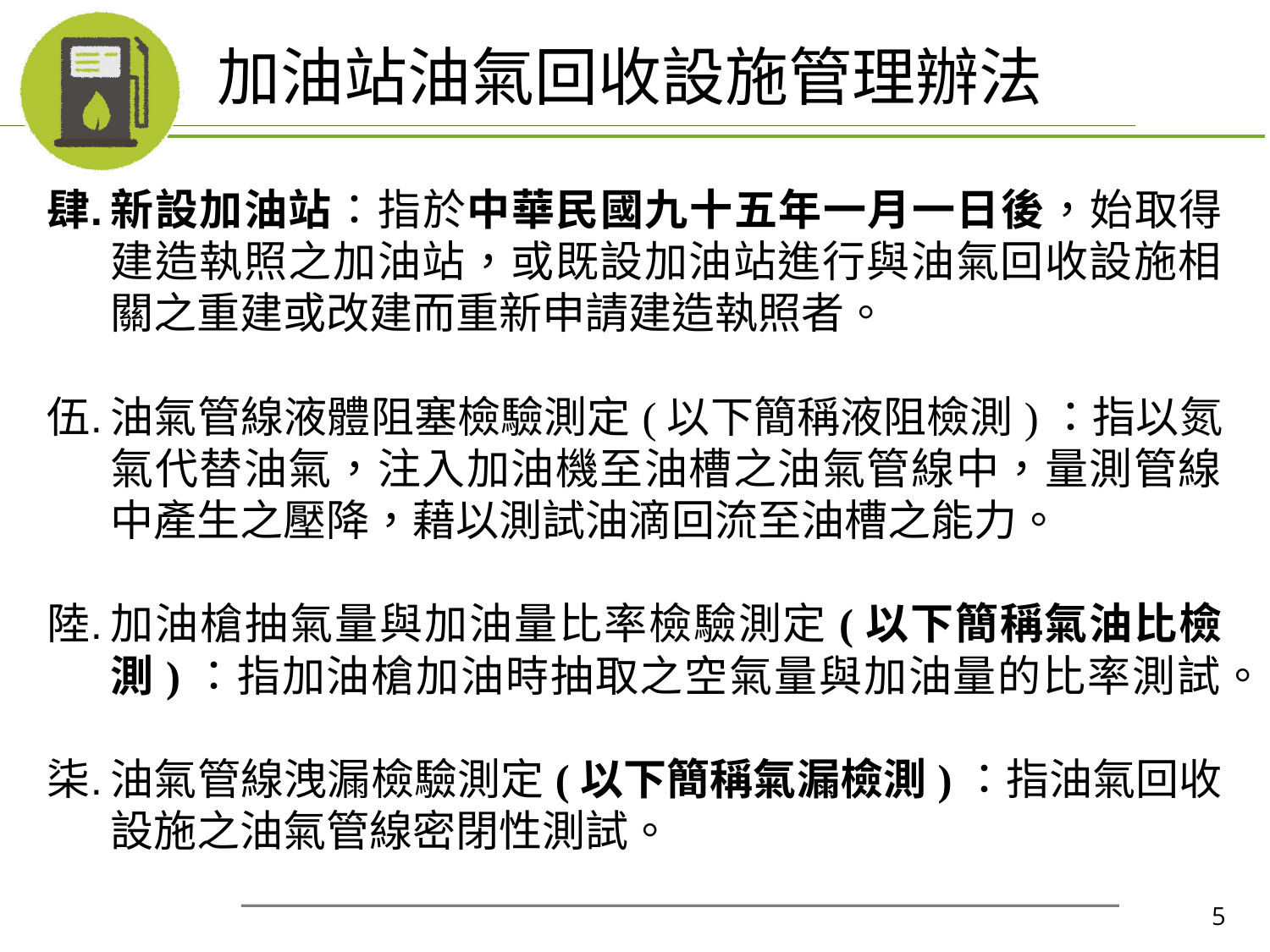

加油站油氣回收設施管理辦法
新設加油站：指於中華民國九十五年一月一日後，始取得建造執照之加油站，或既設加油站進行與油氣回收設施相關之重建或改建而重新申請建造執照者。

油氣管線液體阻塞檢驗測定(以下簡稱液阻檢測)：指以氮氣代替油氣，注入加油機至油槽之油氣管線中，量測管線中產生之壓降，藉以測試油滴回流至油槽之能力。

加油槍抽氣量與加油量比率檢驗測定(以下簡稱氣油比檢測)：指加油槍加油時抽取之空氣量與加油量的比率測試。

油氣管線洩漏檢驗測定(以下簡稱氣漏檢測)：指油氣回收設施之油氣管線密閉性測試。
5